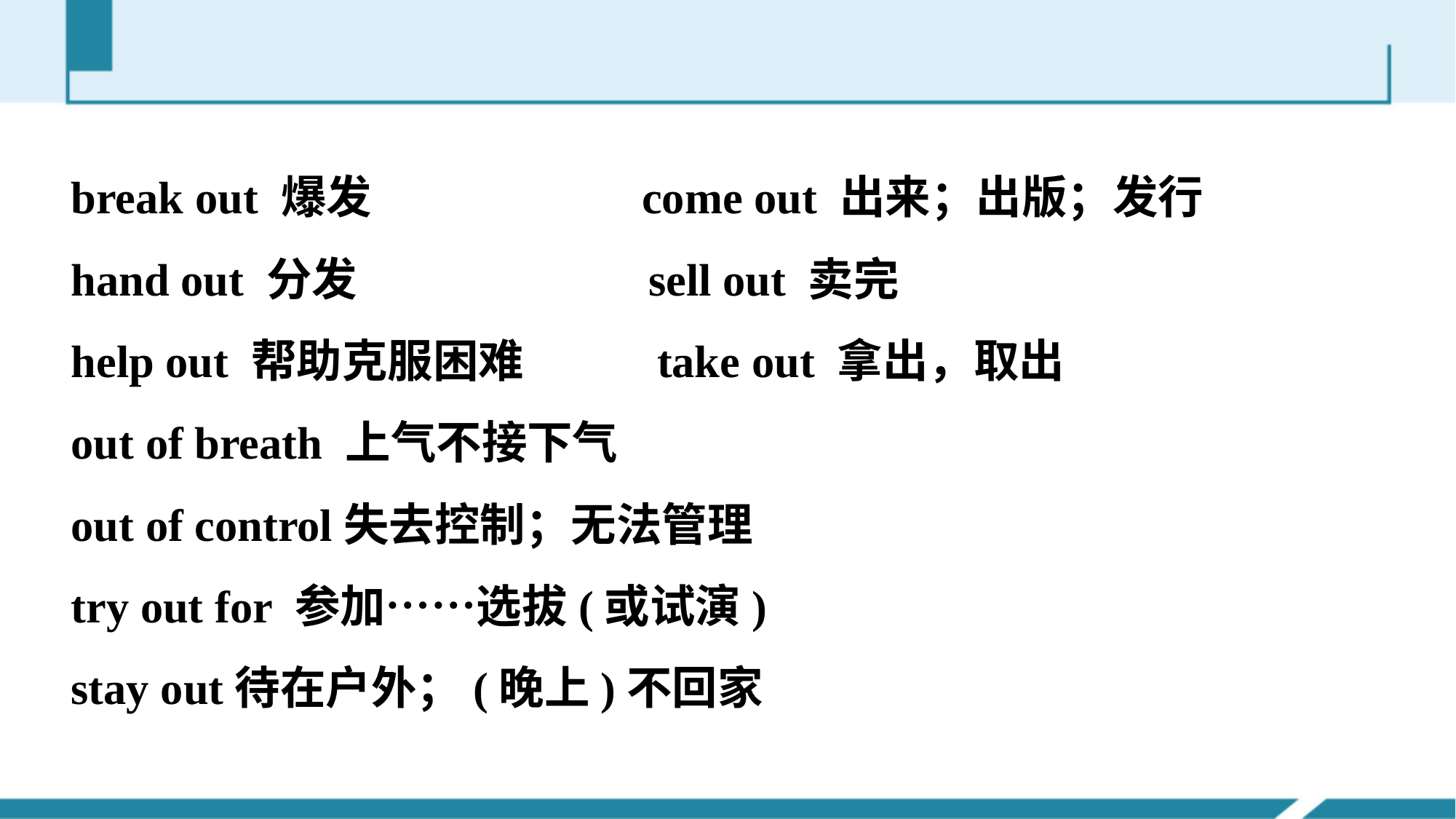

break out 爆发                         come out 出来；出版；发行
hand out 分发                           sell out 卖完
help out 帮助克服困难　　   take out 拿出，取出
out of breath 上气不接下气
out of control失去控制；无法管理
try out for 参加……选拔(或试演)
stay out待在户外；(晚上)不回家